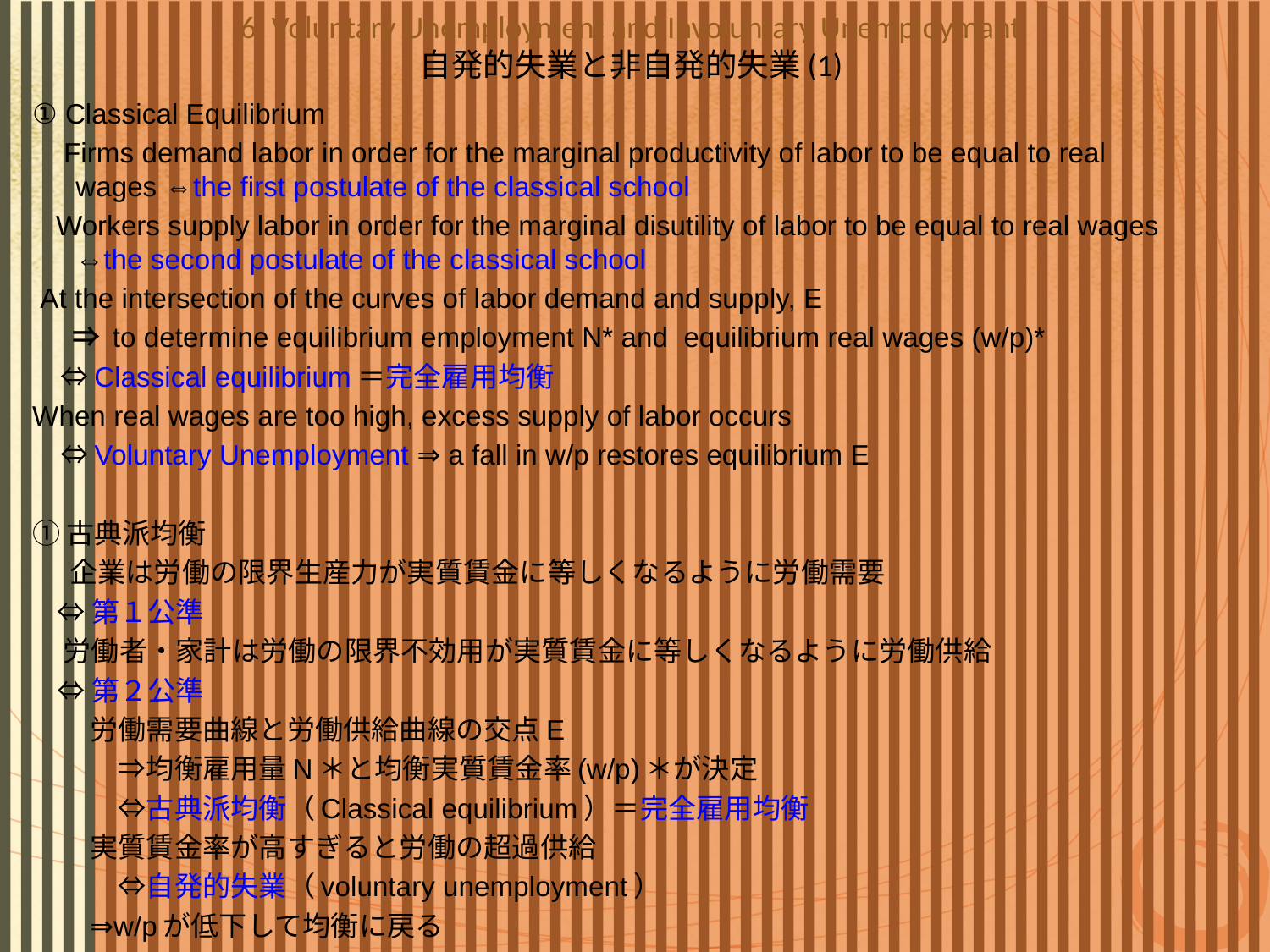

# 6. Voluntary Unemployment and Involuntary Unemploymant 自発的失業と非自発的失業(1)
① Classical Equilibrium
    Firms demand labor in order for the marginal productivity of labor to be equal to real wages ⇔the first postulate of the classical school
   Workers supply labor in order for the marginal disutility of labor to be equal to real wages ⇔the second postulate of the classical school
 At the intersection of the curves of labor demand and supply, E
 　⇒ to determine equilibrium employment N* and  equilibrium real wages (w/p)*
　⇔Classical equilibrium＝完全雇用均衡
When real wages are too high, excess supply of labor occurs
　⇔Voluntary Unemployment ⇒ a fall in w/p restores equilibrium E

①古典派均衡
     企業は労働の限界生産力が実質賃金に等しくなるように労働需要
    ⇔第１公準
    労働者・家計は労働の限界不効用が実質賃金に等しくなるように労働供給
    ⇔第２公準
労働需要曲線と労働供給曲線の交点E
　⇒均衡雇用量N＊と均衡実質賃金率(w/p)＊が決定
　⇔古典派均衡（Classical equilibrium）＝完全雇用均衡
実質賃金率が高すぎると労働の超過供給
　⇔自発的失業（voluntary unemployment）
⇒w/pが低下して均衡に戻る